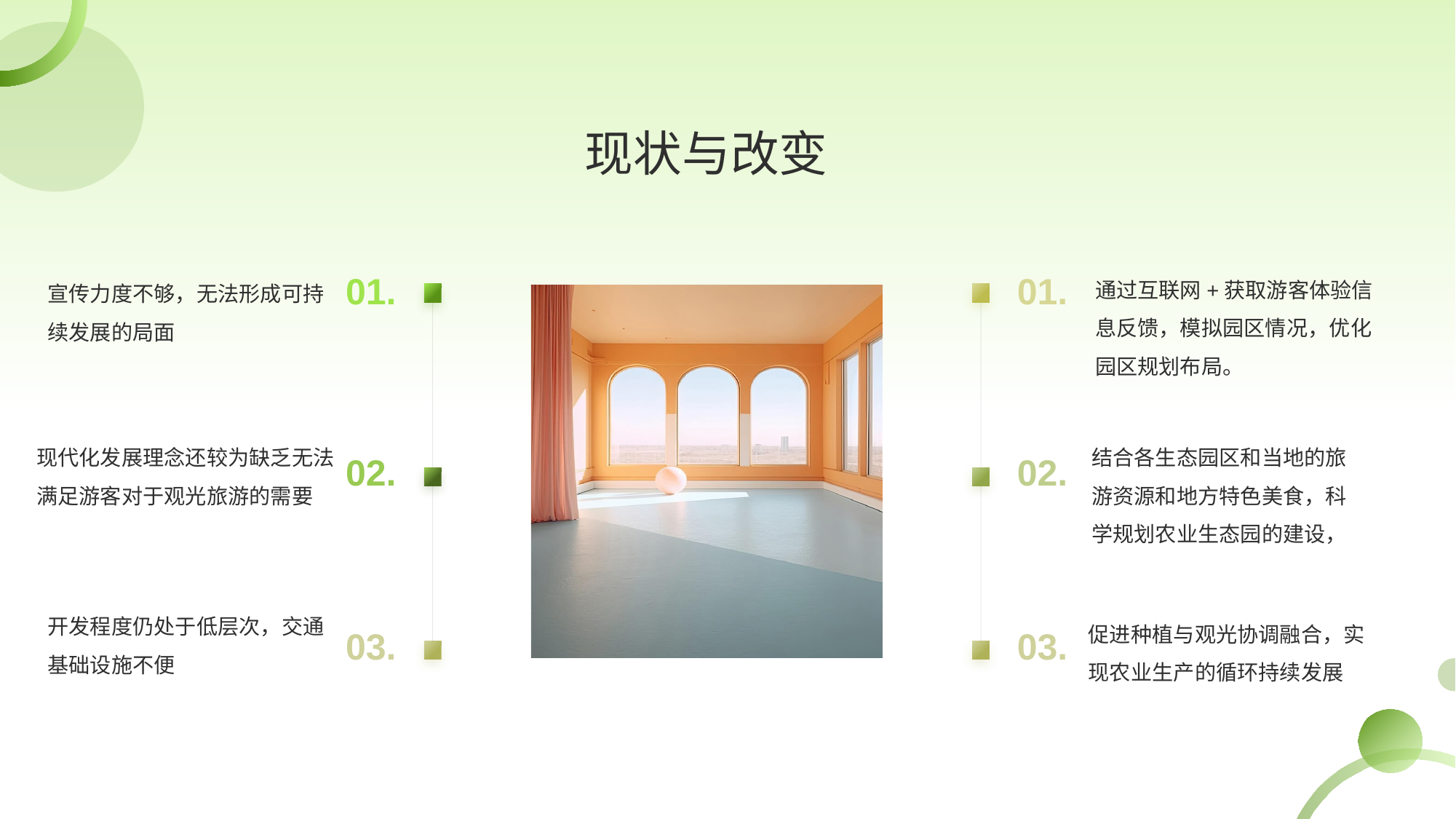

现状与改变
通过互联网+获取游客体验信息反馈，模拟园区情况，优化园区规划布局。
宣传力度不够，无法形成可持续发展的局面
01.

01.

结合各生态园区和当地的旅游资源和地方特色美食，科学规划农业生态园的建设，
02.

02.

促进种植与观光协调融合，实现农业生产的循环持续发展
03.

03.

现代化发展理念还较为缺乏无法满足游客对于观光旅游的需要

开发程度仍处于低层次，交通基础设施不便